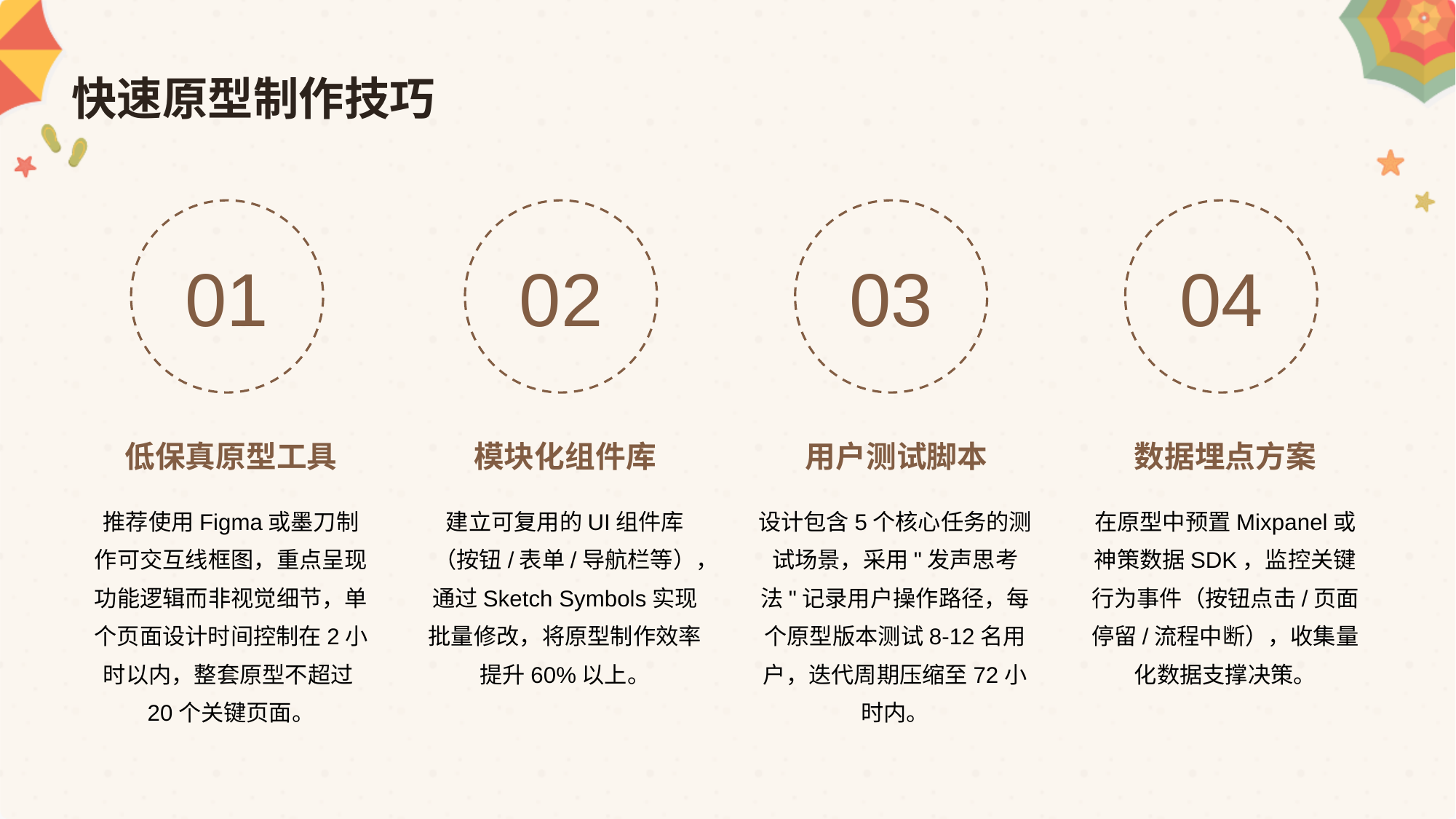

快速原型制作技巧

01
02
03
04
低保真原型工具
模块化组件库
用户测试脚本
数据埋点方案
推荐使用Figma或墨刀制作可交互线框图，重点呈现功能逻辑而非视觉细节，单个页面设计时间控制在2小时以内，整套原型不超过20个关键页面。
建立可复用的UI组件库（按钮/表单/导航栏等），通过Sketch Symbols实现批量修改，将原型制作效率提升60%以上。
设计包含5个核心任务的测试场景，采用"发声思考法"记录用户操作路径，每个原型版本测试8-12名用户，迭代周期压缩至72小时内。
在原型中预置Mixpanel或神策数据SDK，监控关键行为事件（按钮点击/页面停留/流程中断），收集量化数据支撑决策。